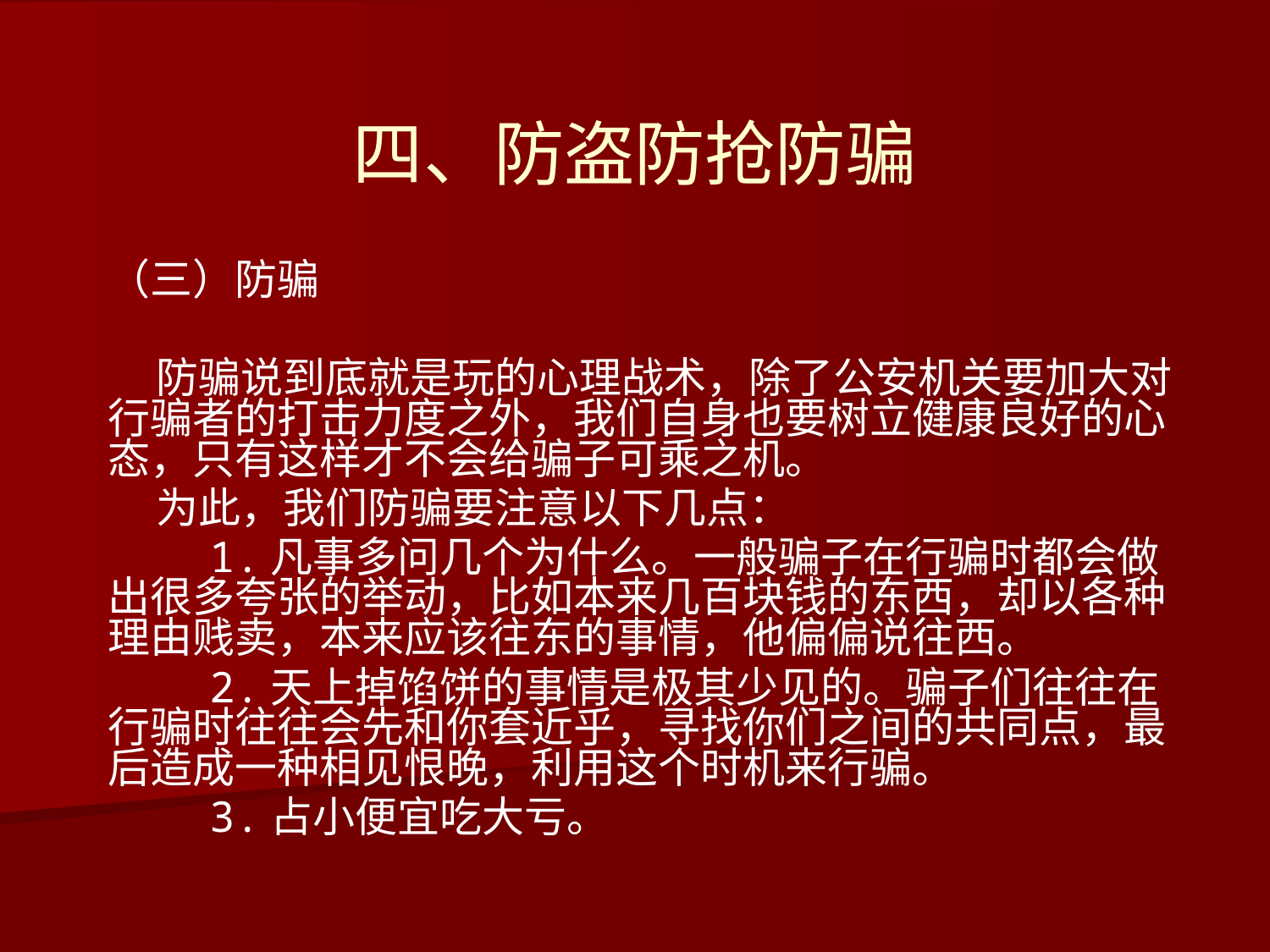

# 四、防盗防抢防骗
（三）防骗

    防骗说到底就是玩的心理战术，除了公安机关要加大对行骗者的打击力度之外，我们自身也要树立健康良好的心态，只有这样才不会给骗子可乘之机。
    为此，我们防骗要注意以下几点：
    1.凡事多问几个为什么。一般骗子在行骗时都会做出很多夸张的举动，比如本来几百块钱的东西，却以各种理由贱卖，本来应该往东的事情，他偏偏说往西。
    2.天上掉馅饼的事情是极其少见的。骗子们往往在行骗时往往会先和你套近乎，寻找你们之间的共同点，最后造成一种相见恨晚，利用这个时机来行骗。
    3.占小便宜吃大亏。
66